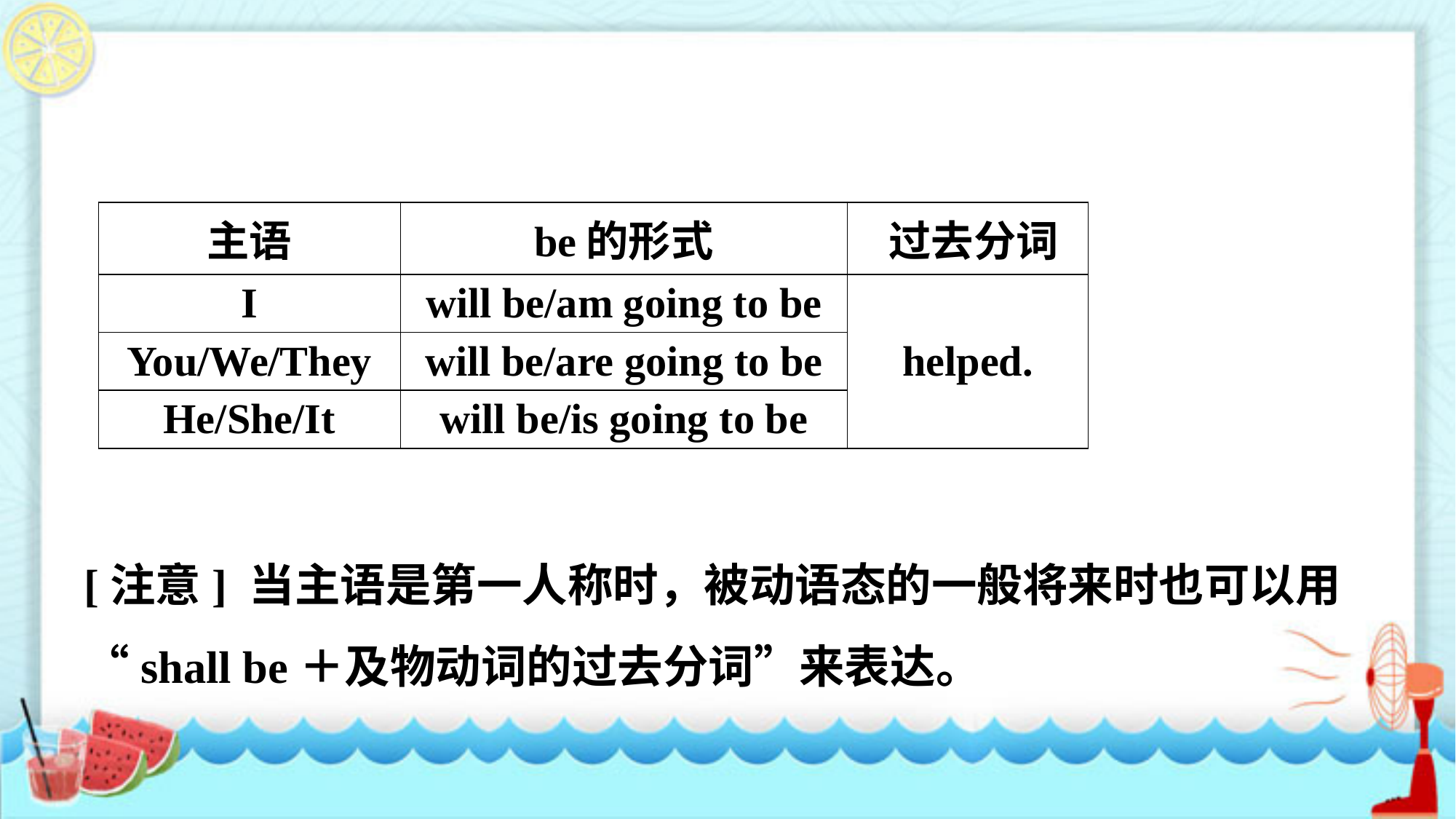

| 主语 | be的形式 | 过去分词 |
| --- | --- | --- |
| I | will be/am going to be | helped. |
| You/We/They | will be/are going to be |  |
| He/She/It | will be/is going to be |  |
[注意] 当主语是第一人称时，被动语态的一般将来时也可以用“shall be＋及物动词的过去分词”来表达。